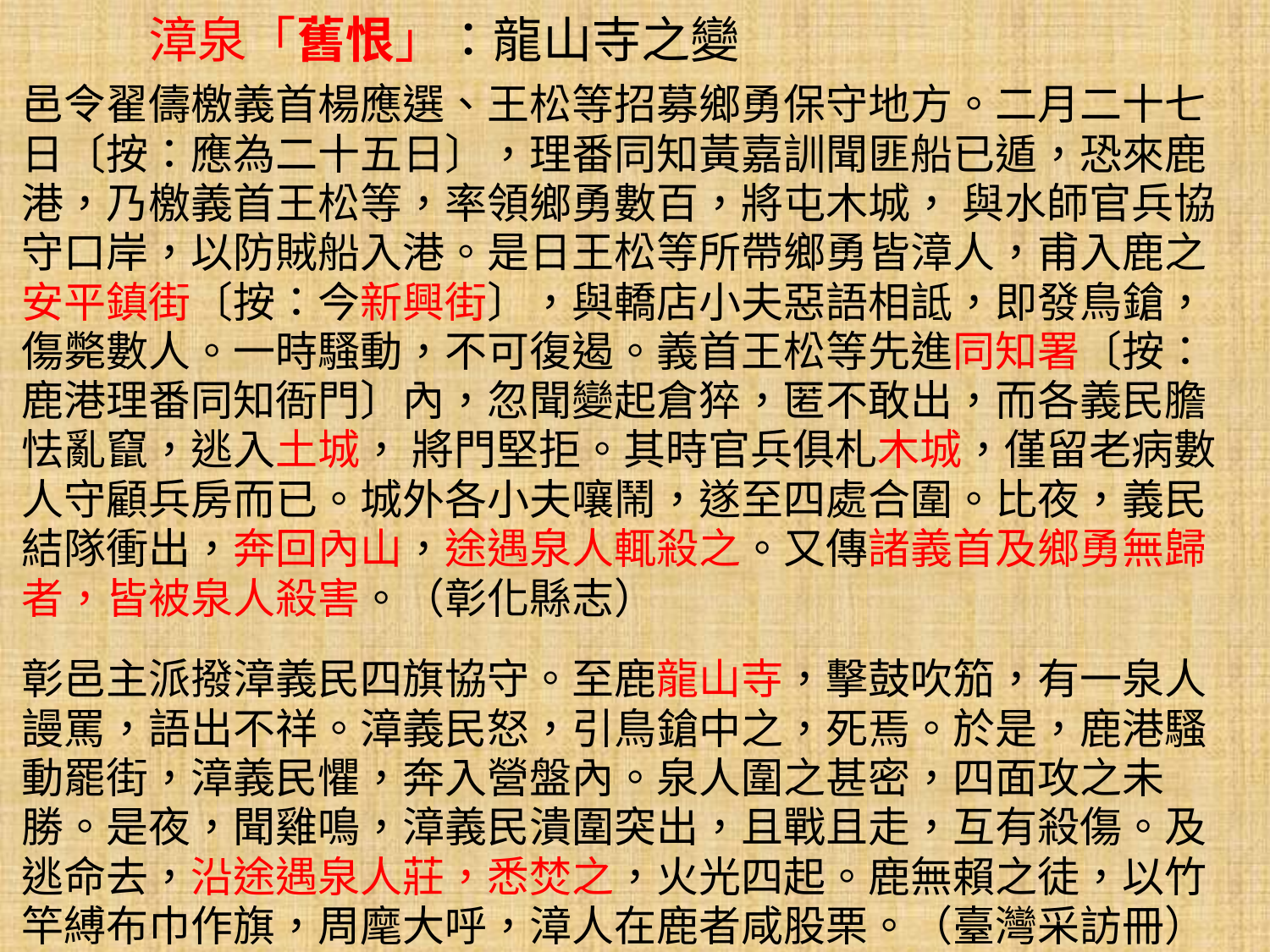

漳泉「舊恨」：龍山寺之變
邑令翟儔檄義首楊應選、王松等招募鄉勇保守地方。二月二十七日〔按：應為二十五日〕，理番同知黃嘉訓聞匪船已遁，恐來鹿港，乃檄義首王松等，率領鄉勇數百，將屯木城， 與水師官兵協守口岸，以防賊船入港。是日王松等所帶鄉勇皆漳人，甫入鹿之安平鎮街〔按：今新興街〕，與轎店小夫惡語相詆，即發鳥鎗，傷斃數人。一時騷動，不可復遏。義首王松等先進同知署〔按：鹿港理番同知衙門〕內，忽聞變起倉猝，匿不敢出，而各義民膽怯亂竄，逃入土城， 將門堅拒。其時官兵俱札木城，僅留老病數人守顧兵房而已。城外各小夫嚷鬧，遂至四處合圍。比夜，義民結隊衝出，奔回內山，途遇泉人輒殺之。又傳諸義首及鄉勇無歸者，皆被泉人殺害。（彰化縣志）
彰邑主派撥漳義民四旗協守。至鹿龍山寺，擊鼓吹笳，有一泉人謾罵，語出不祥。漳義民怒，引鳥鎗中之，死焉。於是，鹿港騷動罷街，漳義民懼，奔入營盤內。泉人圍之甚密，四面攻之未勝。是夜，聞雞鳴，漳義民潰圍突出，且戰且走，互有殺傷。及逃命去，沿途遇泉人莊，悉焚之，火光四起。鹿無賴之徒，以竹竿縛布巾作旗，周麾大呼，漳人在鹿者咸股栗。（臺灣采訪冊）